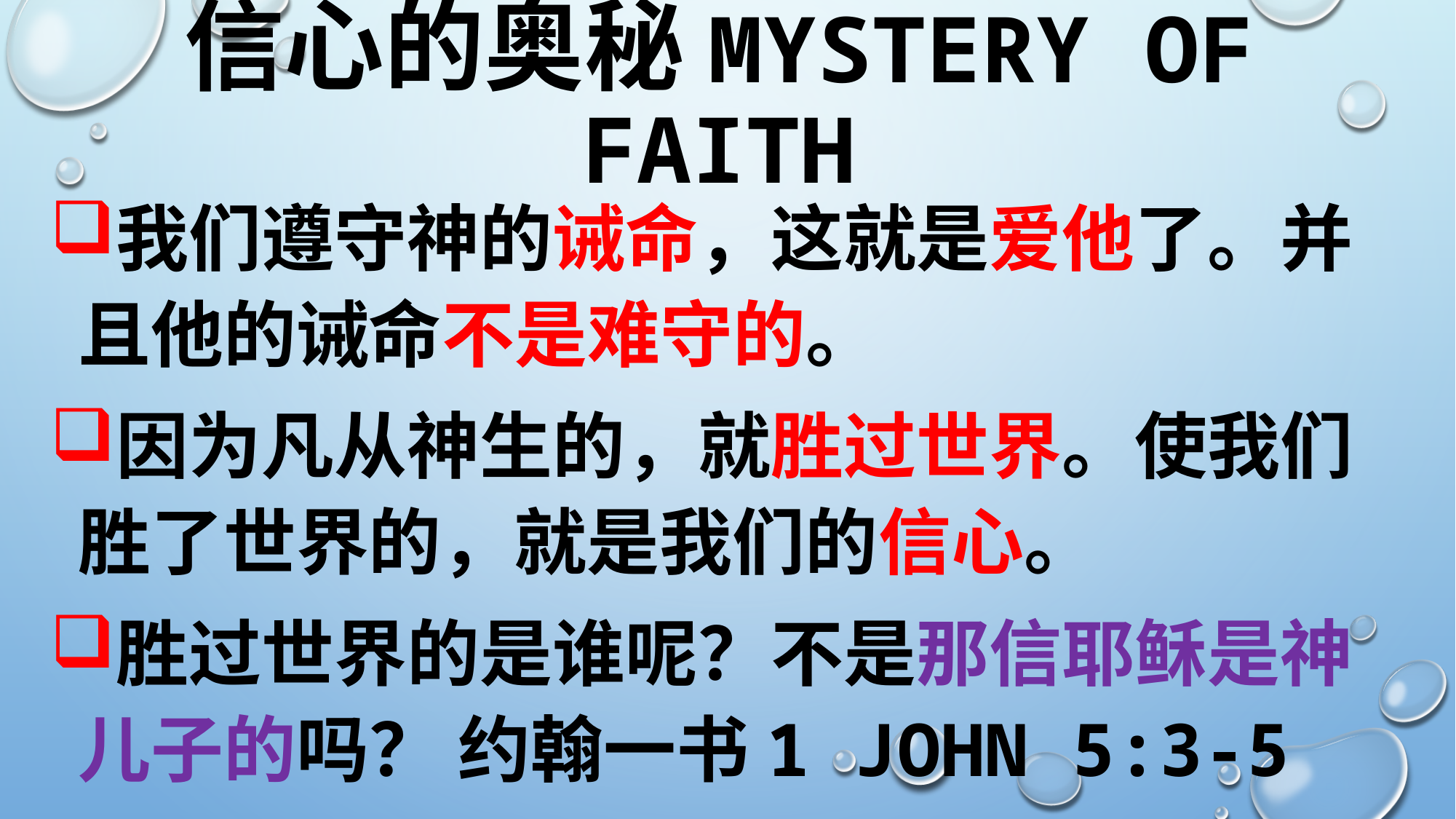

# 信心的奥秘Mystery of Faith
我们遵守神的诫命，这就是爱他了。并且他的诫命不是难守的。
因为凡从神生的，就胜过世界。使我们胜了世界的，就是我们的信心。
胜过世界的是谁呢？不是那信耶稣是神儿子的吗？ 约翰一书1 John 5:3-5